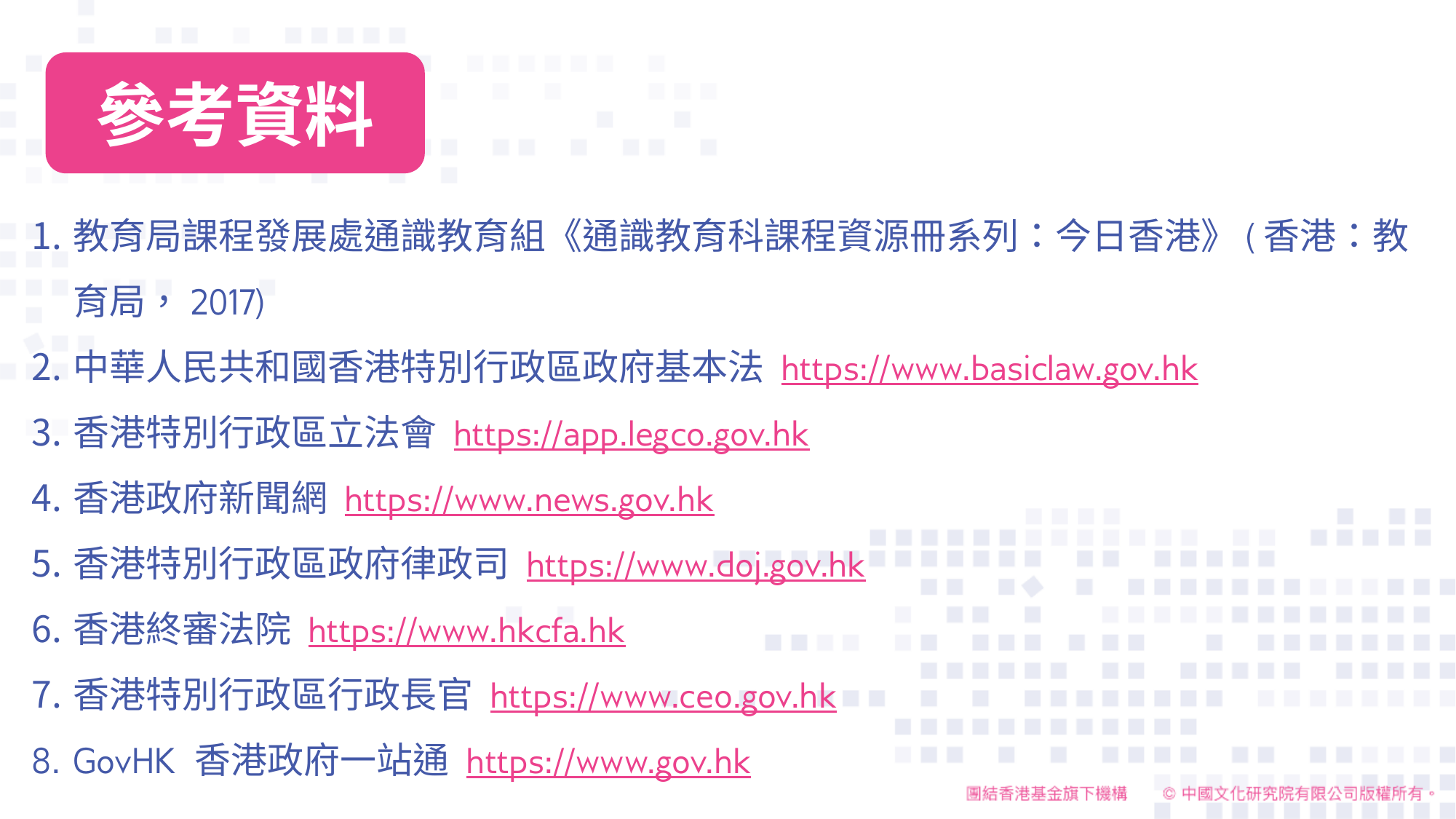

參考資料
教育局課程發展處通識教育組《通識教育科課程資源冊系列：今日香港》(香港：教育局，2017)
中華人民共和國香港特別行政區政府基本法 https://www.basiclaw.gov.hk
香港特別行政區立法會 https://app.legco.gov.hk
香港政府新聞網 https://www.news.gov.hk
香港特別行政區政府律政司 https://www.doj.gov.hk
香港終審法院 https://www.hkcfa.hk
香港特別行政區行政長官 https://www.ceo.gov.hk
GovHK 香港政府一站通 https://www.gov.hk